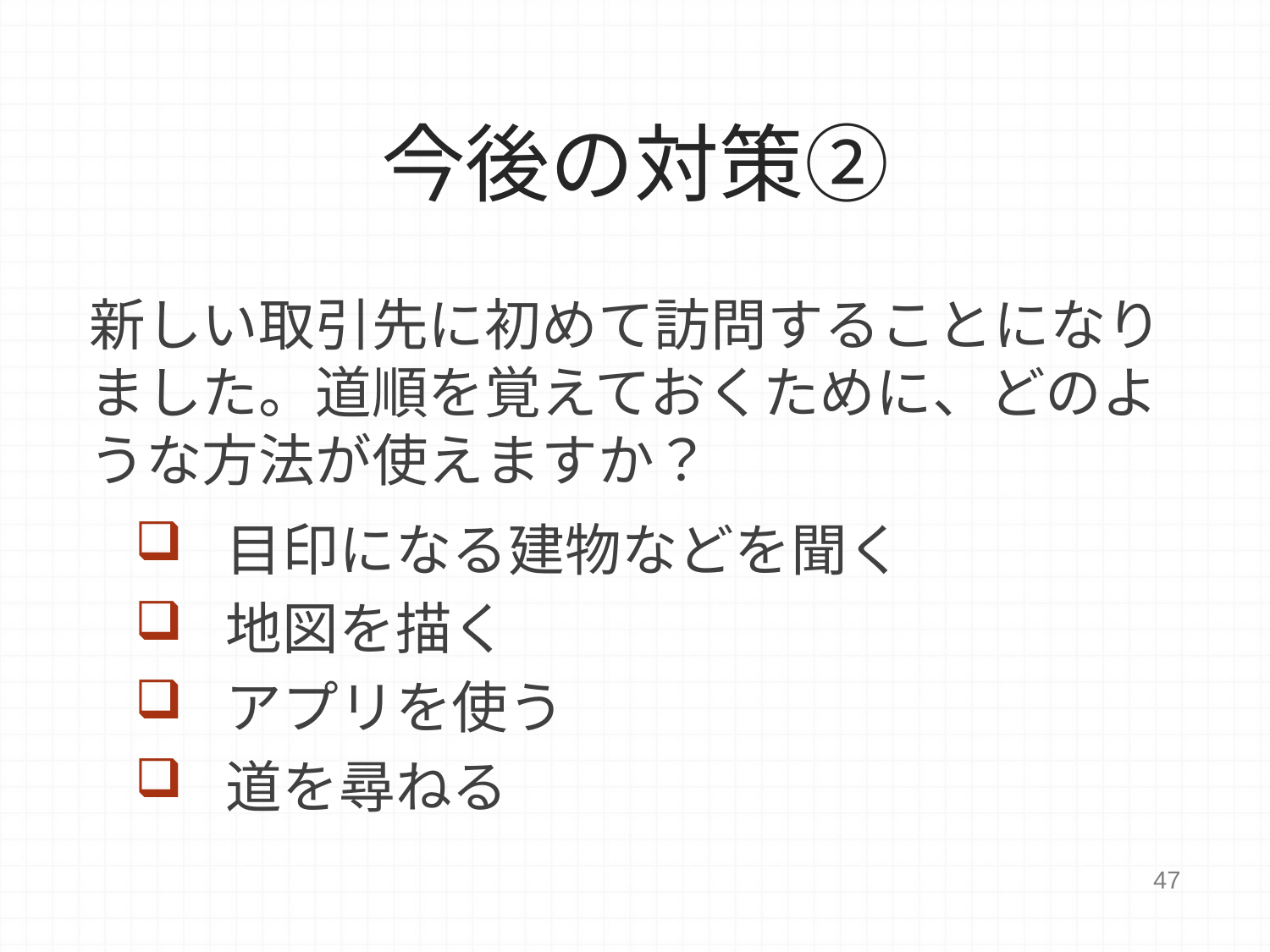

# 今後の対策②
新しい取引先に初めて訪問することになりました。道順を覚えておくために、どのような方法が使えますか？
目印になる建物などを聞く
地図を描く
アプリを使う
道を尋ねる
47